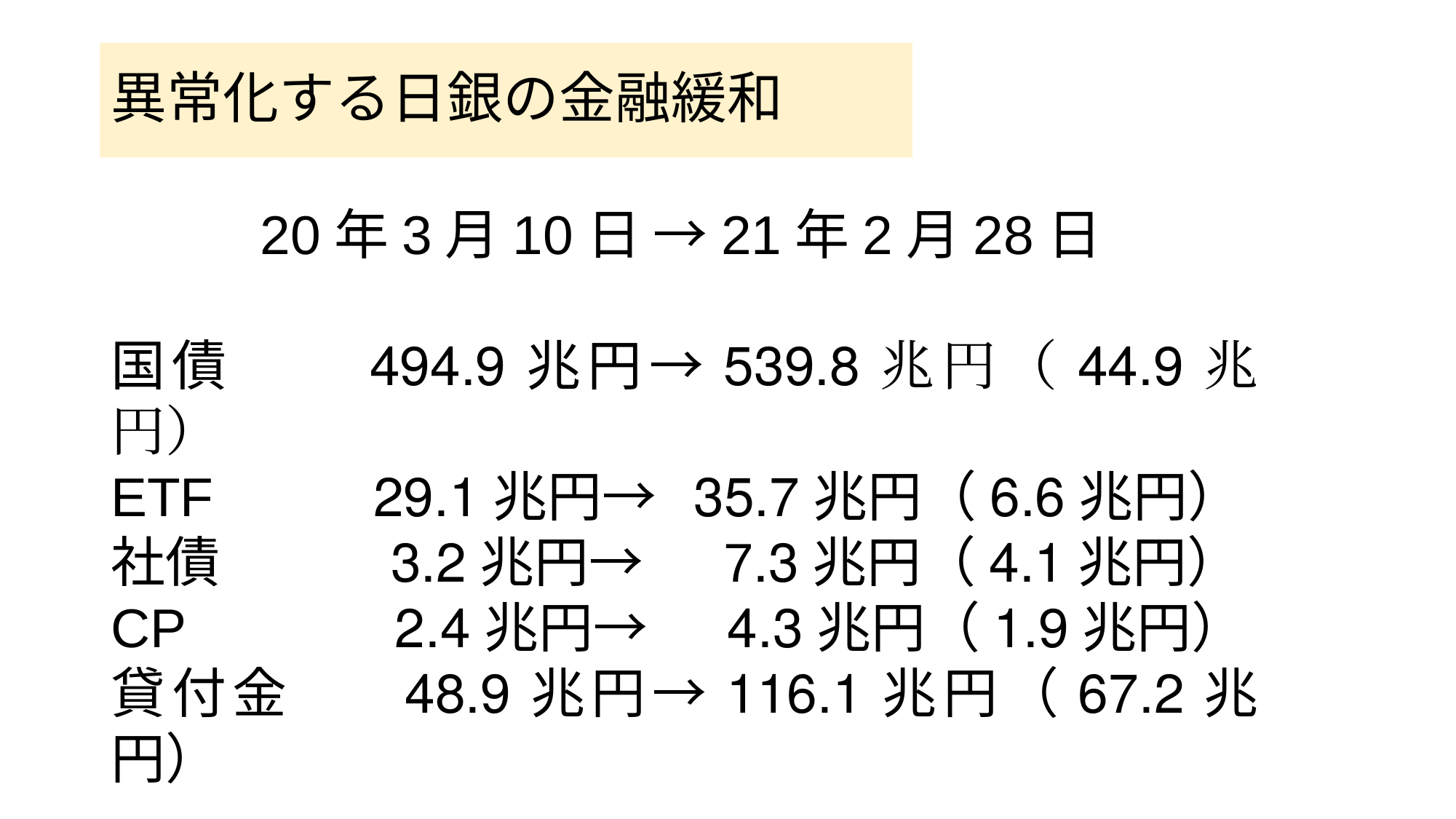

# 異常化する日銀の金融緩和
　　　20年3月10日 →21年2月28日

国債　　494.9兆円→539.8兆円（44.9兆円）
ETF　　  29.1兆円→  35.7兆円（6.6兆円）
社債　　    3.2兆円→　 7.3兆円（4.1兆円）
CP　　      2.4兆円→　 4.3兆円（1.9兆円）
貸付金　  48.9兆円→116.1兆円（67.2兆円）